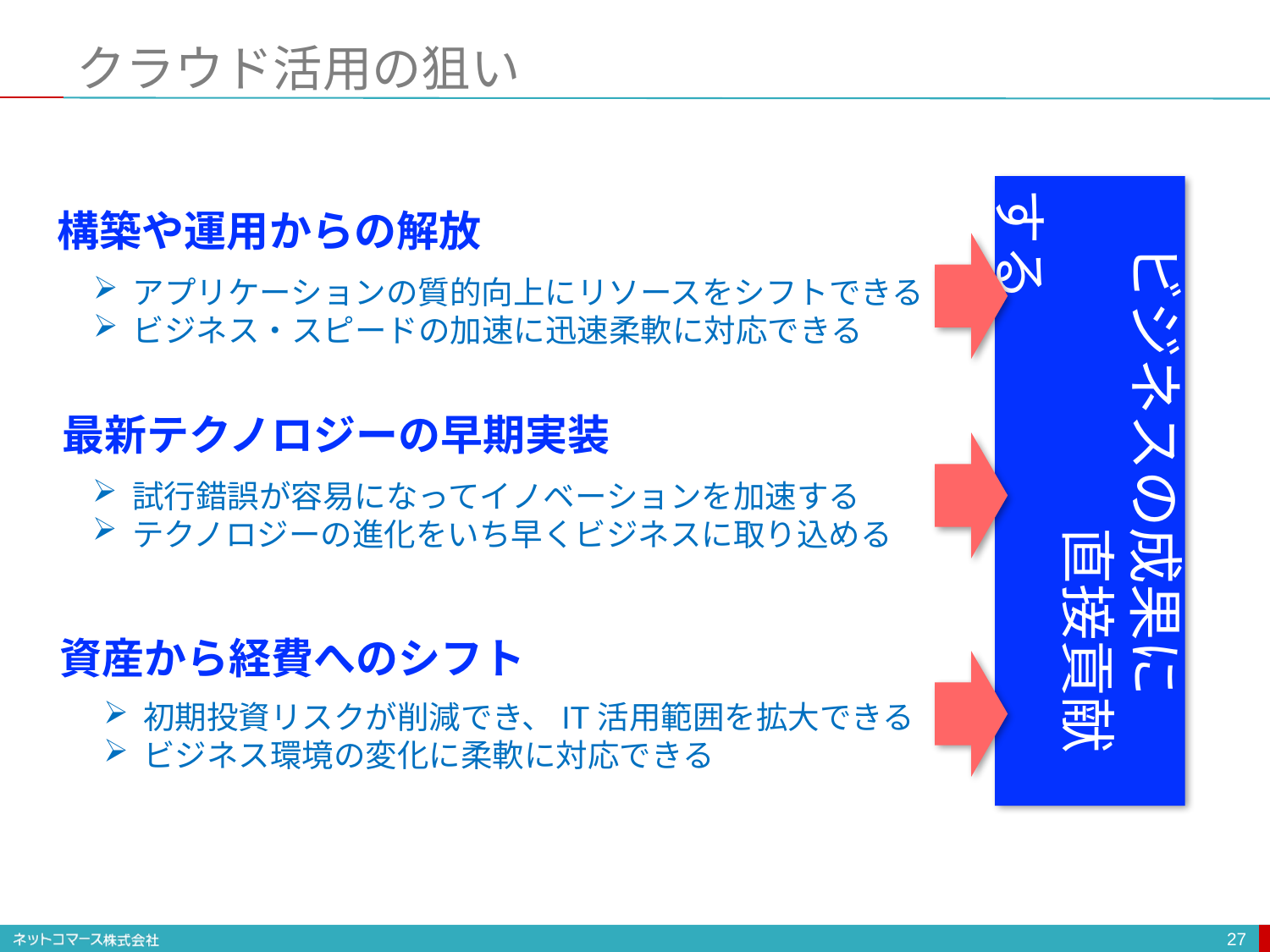

# クラウド活用の狙い
　ビジネスの成果に
　　　　　　直接貢献する
構築や運用からの解放

アプリケーションの質的向上にリソースをシフトできる
ビジネス・スピードの加速に迅速柔軟に対応できる
最新テクノロジーの早期実装

試行錯誤が容易になってイノベーションを加速する
テクノロジーの進化をいち早くビジネスに取り込める
資産から経費へのシフト

初期投資リスクが削減でき、IT活用範囲を拡大できる
ビジネス環境の変化に柔軟に対応できる
27